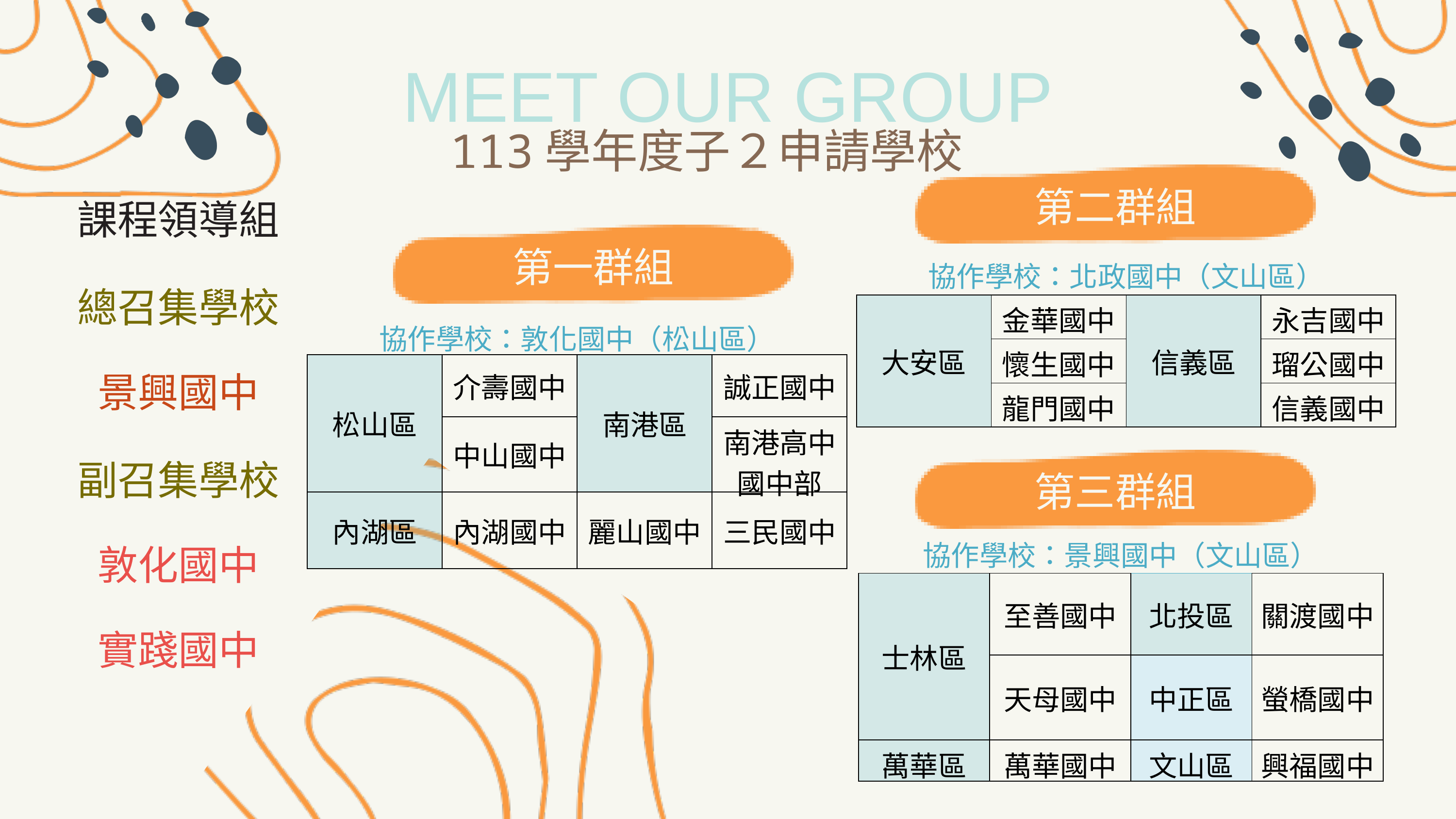

MEET OUR GROUP
113學年度子２申請學校
課程領導組
總召集學校
景興國中
副召集學校
敦化國中
實踐國中

第二群組

第一群組
| 協作學校：北政國中（文山區） |  |  |  |
| --- | --- | --- | --- |
| 大安區 | 金華國中 | 信義區 | 永吉國中 |
|  | 懷生國中 |  | 瑠公國中 |
|  | 龍門國中 |  | 信義國中 |
| 協作學校：敦化國中（松山區） |  |  |  |
| --- | --- | --- | --- |
| 松山區 | 介壽國中 | 南港區 | 誠正國中 |
|  | 中山國中 |  | 南港高中國中部 |
| 內湖區 | 內湖國中 | 麗山國中 | 三民國中 |

第三群組
| 協作學校：景興國中（文山區） |  |  |  |
| --- | --- | --- | --- |
| 士林區 | 至善國中 | 北投區 | 關渡國中 |
|  | 天母國中 | 中正區 | 螢橋國中 |
| 萬華區 | 萬華國中 | 文山區 | 興福國中 |